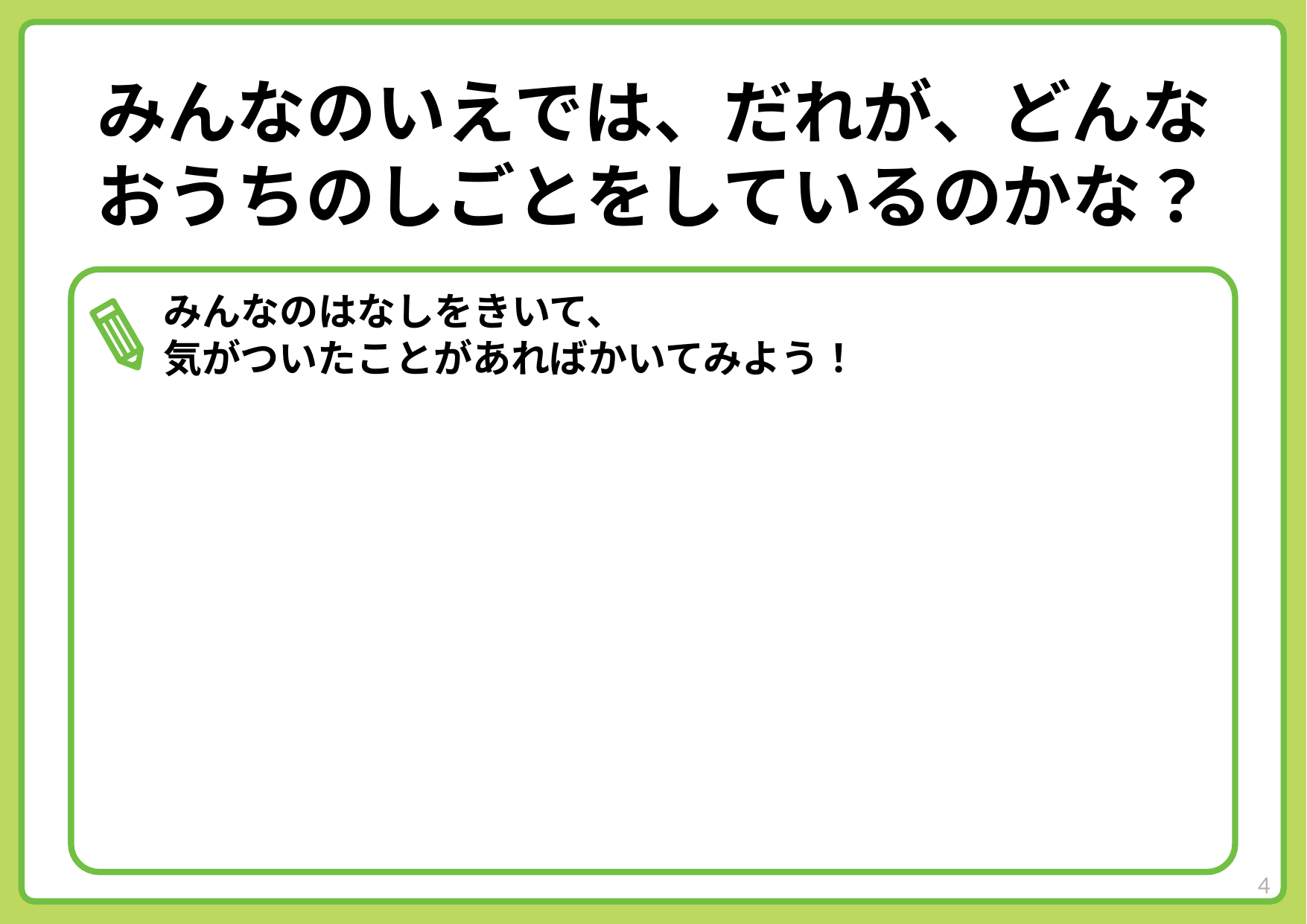

# みんなのいえでは、だれが、どんな おうちのしごとをしているのかな？

みんなのはなしをきいて、
気がついたことがあればかいてみよう！

 4